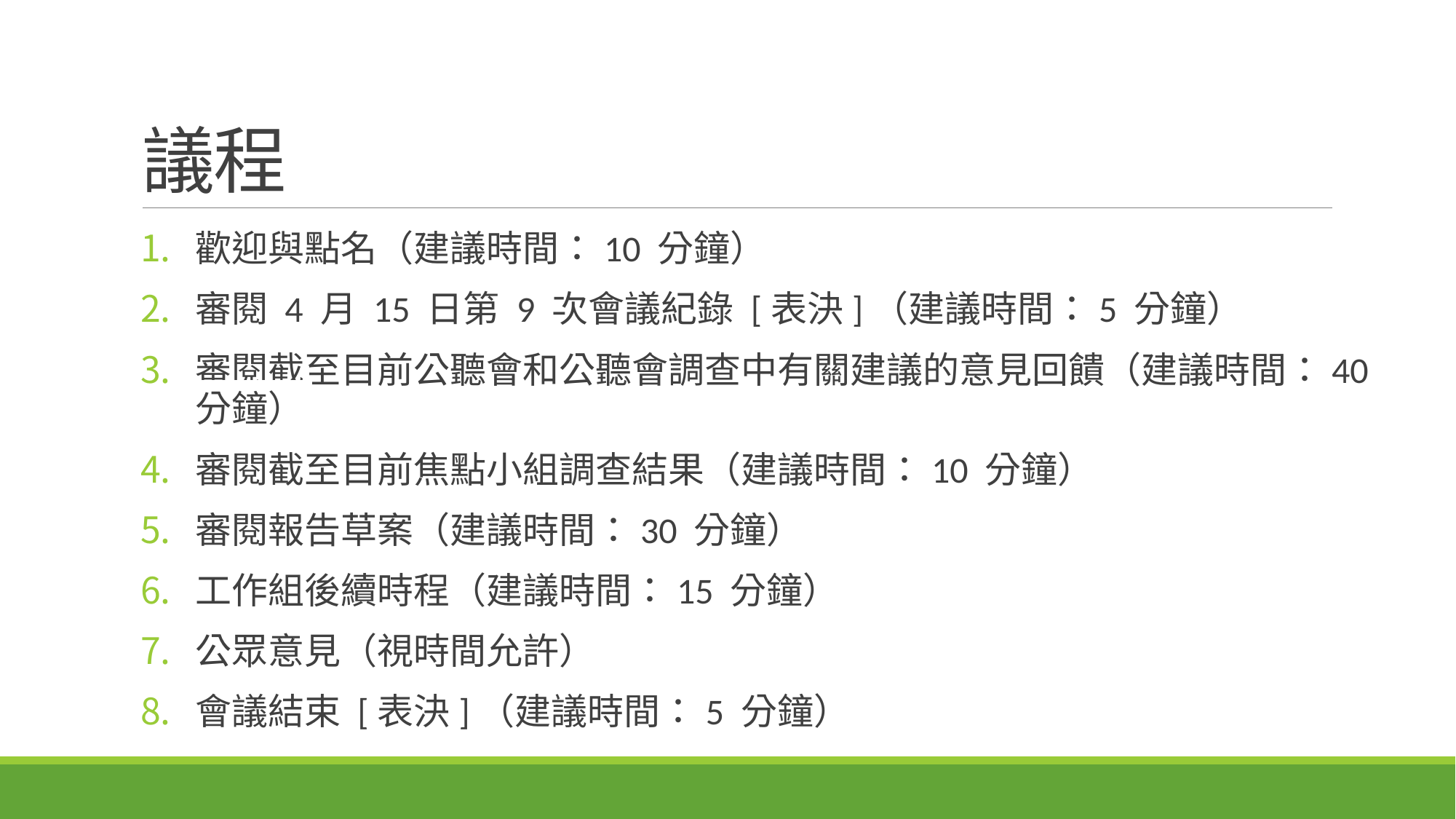

# 議程
歡迎與點名（建議時間：10 分鐘）
審閱 4 月 15 日第 9 次會議紀錄 [表決]（建議時間：5 分鐘）
審閱截至目前公聽會和公聽會調查中有關建議的意見回饋（建議時間：40 分鐘）
審閱截至目前焦點小組調查結果（建議時間：10 分鐘）
審閱報告草案（建議時間：30 分鐘）
工作組後續時程（建議時間：15 分鐘）
公眾意見（視時間允許）
會議結束 [表決]（建議時間：5 分鐘）